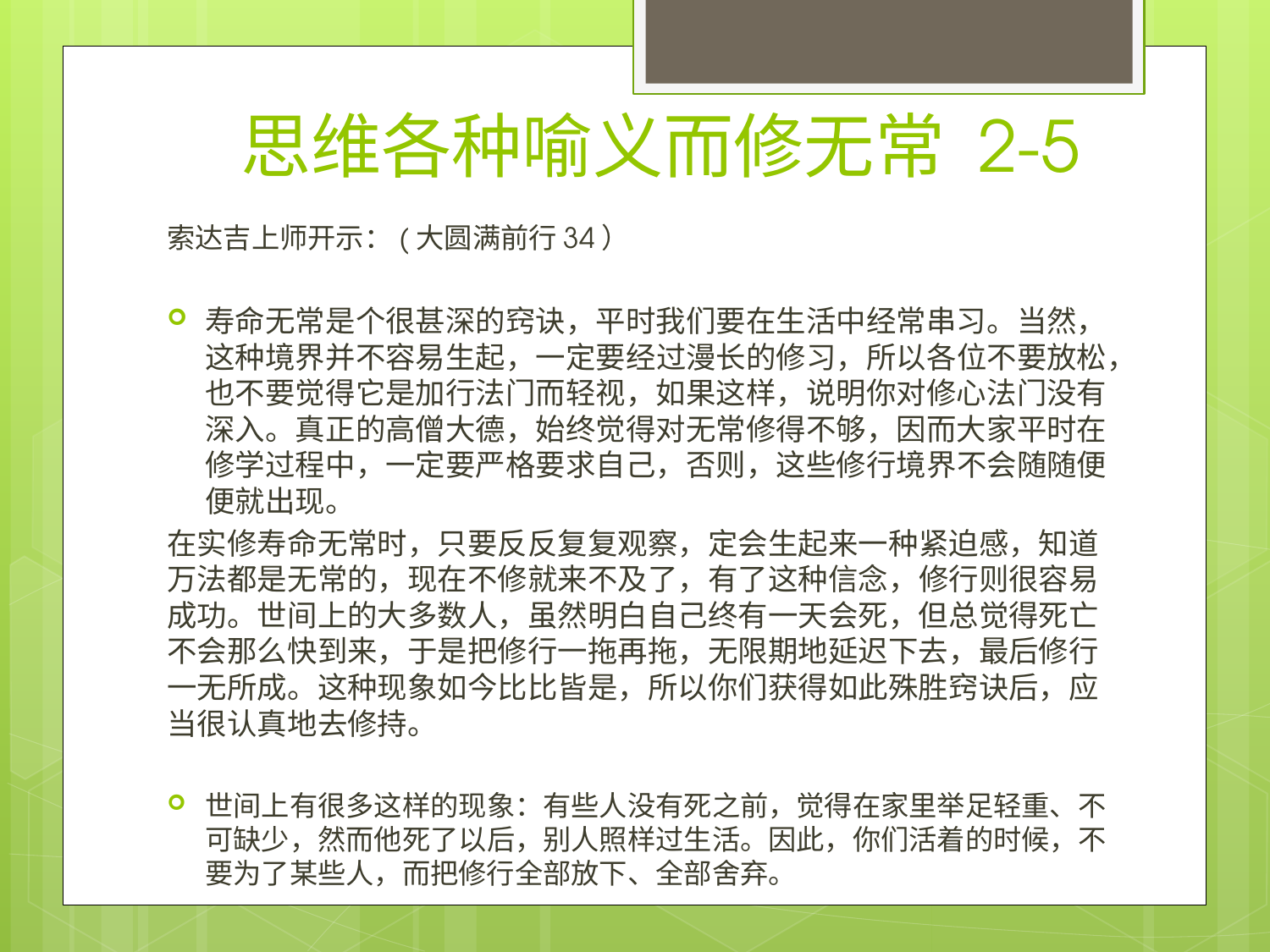

# 思维各种喻义而修无常 2-5
索达吉上师开示：(大圆满前行34）

寿命无常是个很甚深的窍诀，平时我们要在生活中经常串习。当然，这种境界并不容易生起，一定要经过漫长的修习，所以各位不要放松，也不要觉得它是加行法门而轻视，如果这样，说明你对修心法门没有深入。真正的高僧大德，始终觉得对无常修得不够，因而大家平时在修学过程中，一定要严格要求自己，否则，这些修行境界不会随随便便就出现。
在实修寿命无常时，只要反反复复观察，定会生起来一种紧迫感，知道万法都是无常的，现在不修就来不及了，有了这种信念，修行则很容易成功。世间上的大多数人，虽然明白自己终有一天会死，但总觉得死亡不会那么快到来，于是把修行一拖再拖，无限期地延迟下去，最后修行一无所成。这种现象如今比比皆是，所以你们获得如此殊胜窍诀后，应当很认真地去修持。

世间上有很多这样的现象：有些人没有死之前，觉得在家里举足轻重、不可缺少，然而他死了以后，别人照样过生活。因此，你们活着的时候，不要为了某些人，而把修行全部放下、全部舍弃。